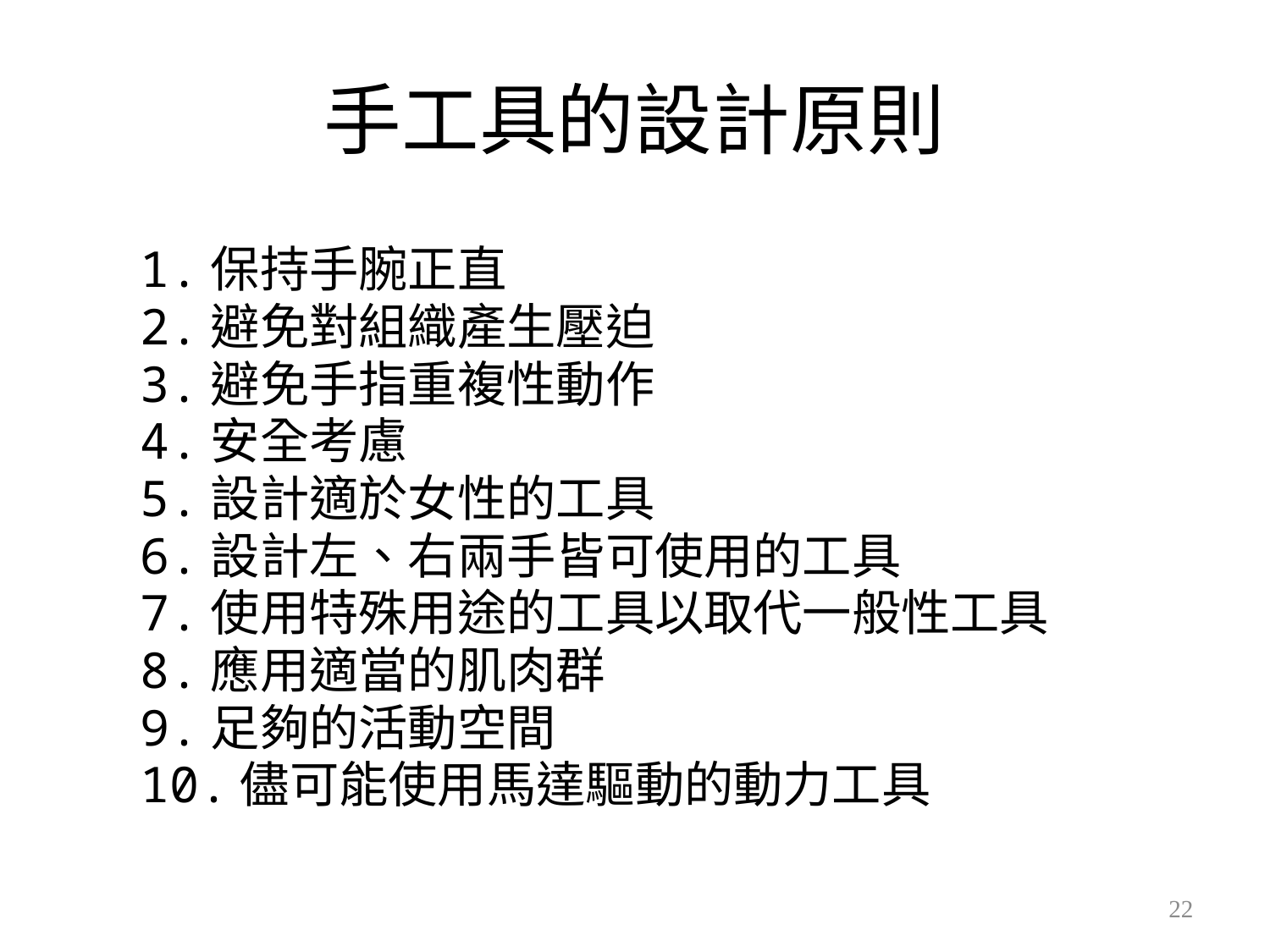

# 手工具的設計原則
(四)一般性原則
1.保持手腕正直
2.避免對組織產生壓迫
3.避免手指重複性動作
4.安全考慮
5.設計適於女性的工具
6.設計左、右兩手皆可使用的工具
7.使用特殊用途的工具以取代一般性工具
8.應用適當的肌肉群
9.足夠的活動空間
10.儘可能使用馬達驅動的動力工具

22